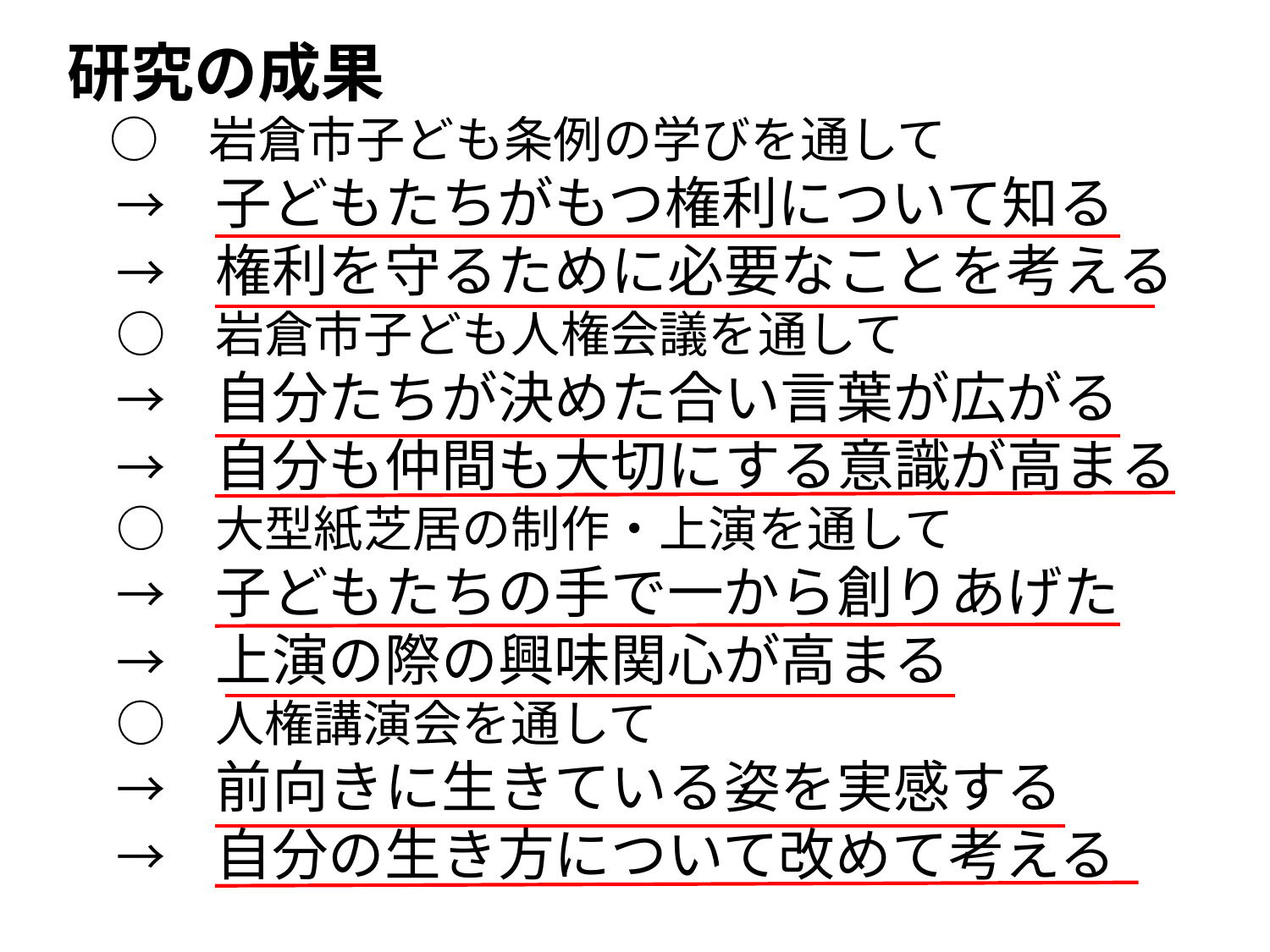

研究の成果
　○　岩倉市子ども条例の学びを通して
　→　子どもたちがもつ権利について知る
　→　権利を守るために必要なことを考える
　○　岩倉市子ども人権会議を通して
　→　自分たちが決めた合い言葉が広がる
　→　自分も仲間も大切にする意識が高まる
　○　大型紙芝居の制作・上演を通して
　→　子どもたちの手で一から創りあげた
　→　上演の際の興味関心が高まる
　○　人権講演会を通して
　→　前向きに生きている姿を実感する
　→　自分の生き方について改めて考える